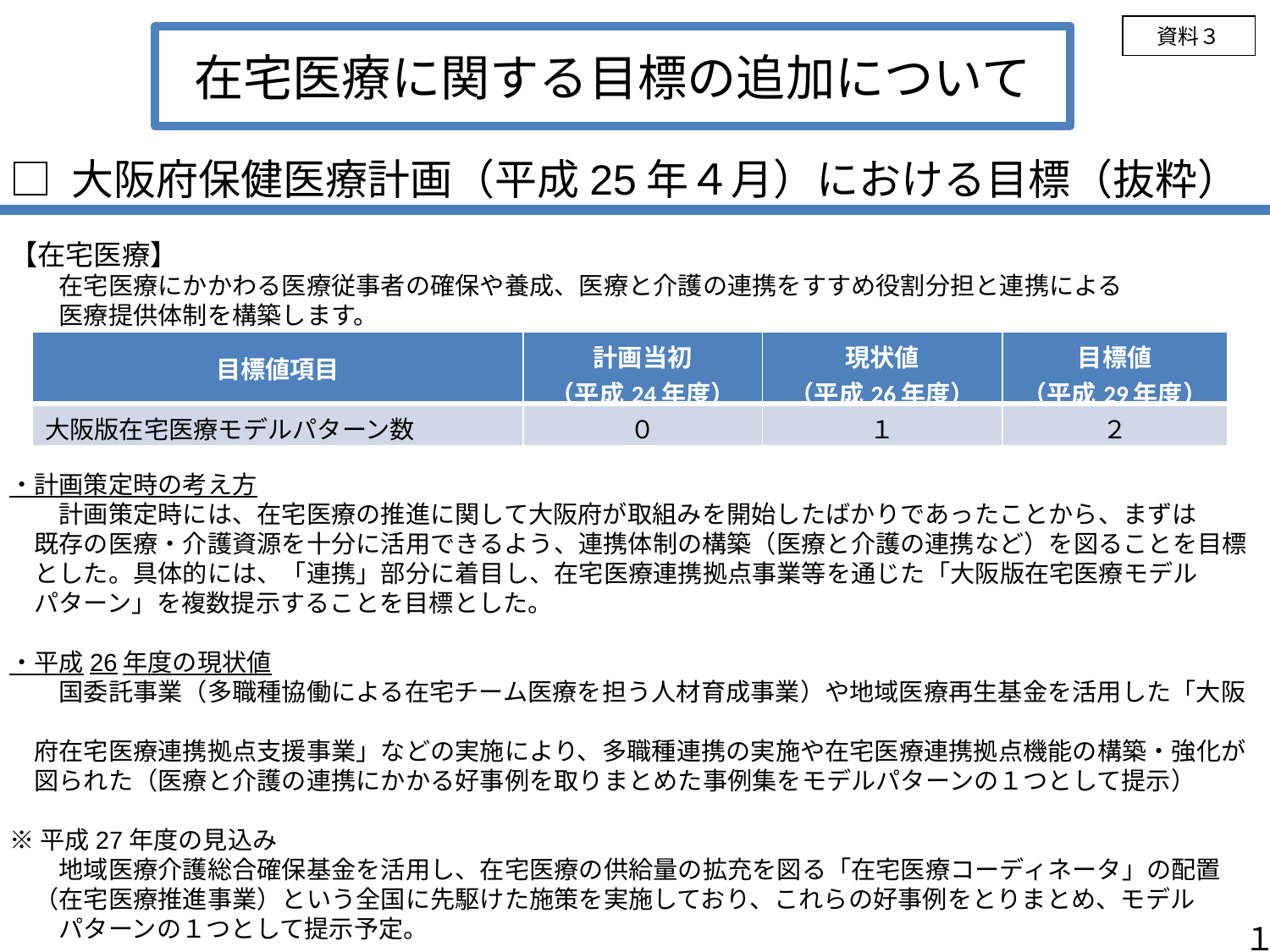

資料３
# 在宅医療に関する目標の追加について
□ 大阪府保健医療計画（平成25年４月）における目標（抜粋）

【在宅医療】
　　在宅医療にかかわる医療従事者の確保や養成、医療と介護の連携をすすめ役割分担と連携による
　　医療提供体制を構築します。

・計画策定時の考え方
　　計画策定時には、在宅医療の推進に関して大阪府が取組みを開始したばかりであったことから、まずは
　既存の医療・介護資源を十分に活用できるよう、連携体制の構築（医療と介護の連携など）を図ることを目標
　とした。具体的には、「連携」部分に着目し、在宅医療連携拠点事業等を通じた「大阪版在宅医療モデル
　パターン」を複数提示することを目標とした。

・平成26年度の現状値
　　国委託事業（多職種協働による在宅チーム医療を担う人材育成事業）や地域医療再生基金を活用した「大阪
　府在宅医療連携拠点支援事業」などの実施により、多職種連携の実施や在宅医療連携拠点機能の構築・強化が
　図られた（医療と介護の連携にかかる好事例を取りまとめた事例集をモデルパターンの１つとして提示）

※平成27年度の見込み
　　地域医療介護総合確保基金を活用し、在宅医療の供給量の拡充を図る「在宅医療コーディネータ」の配置
　（在宅医療推進事業）という全国に先駆けた施策を実施しており、これらの好事例をとりまとめ、モデル
　　パターンの１つとして提示予定。
| 目標値項目 | 計画当初 （平成24年度） | 現状値 （平成26年度） | 目標値 （平成29年度） |
| --- | --- | --- | --- |
| 大阪版在宅医療モデルパターン数 | ０ | １ | ２ |
１